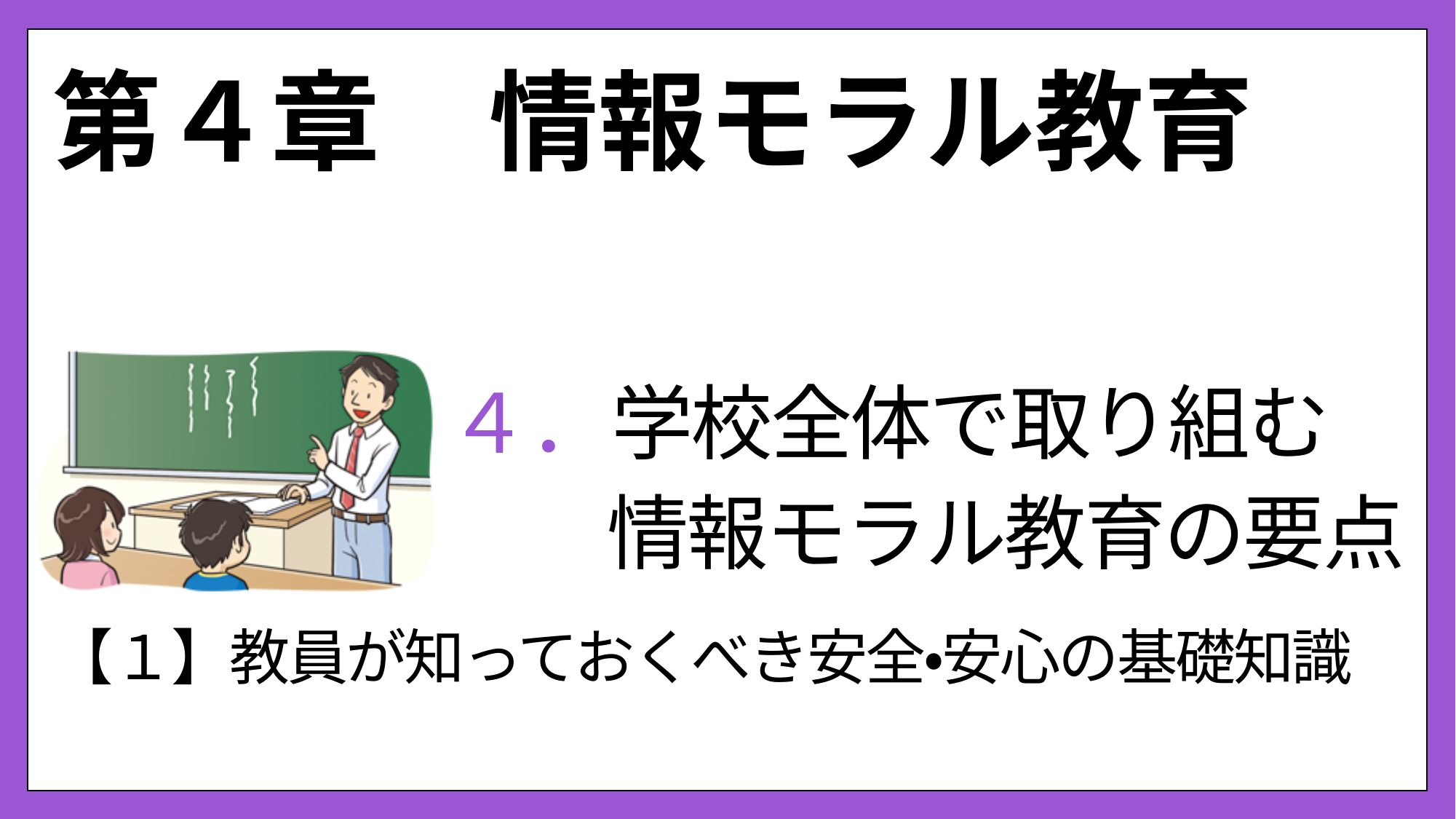

# 第４章　情報モラル教育
４．学校全体で取り組む
　　情報モラル教育の要点
【１】教員が知っておくべき安全・安心の基礎知識